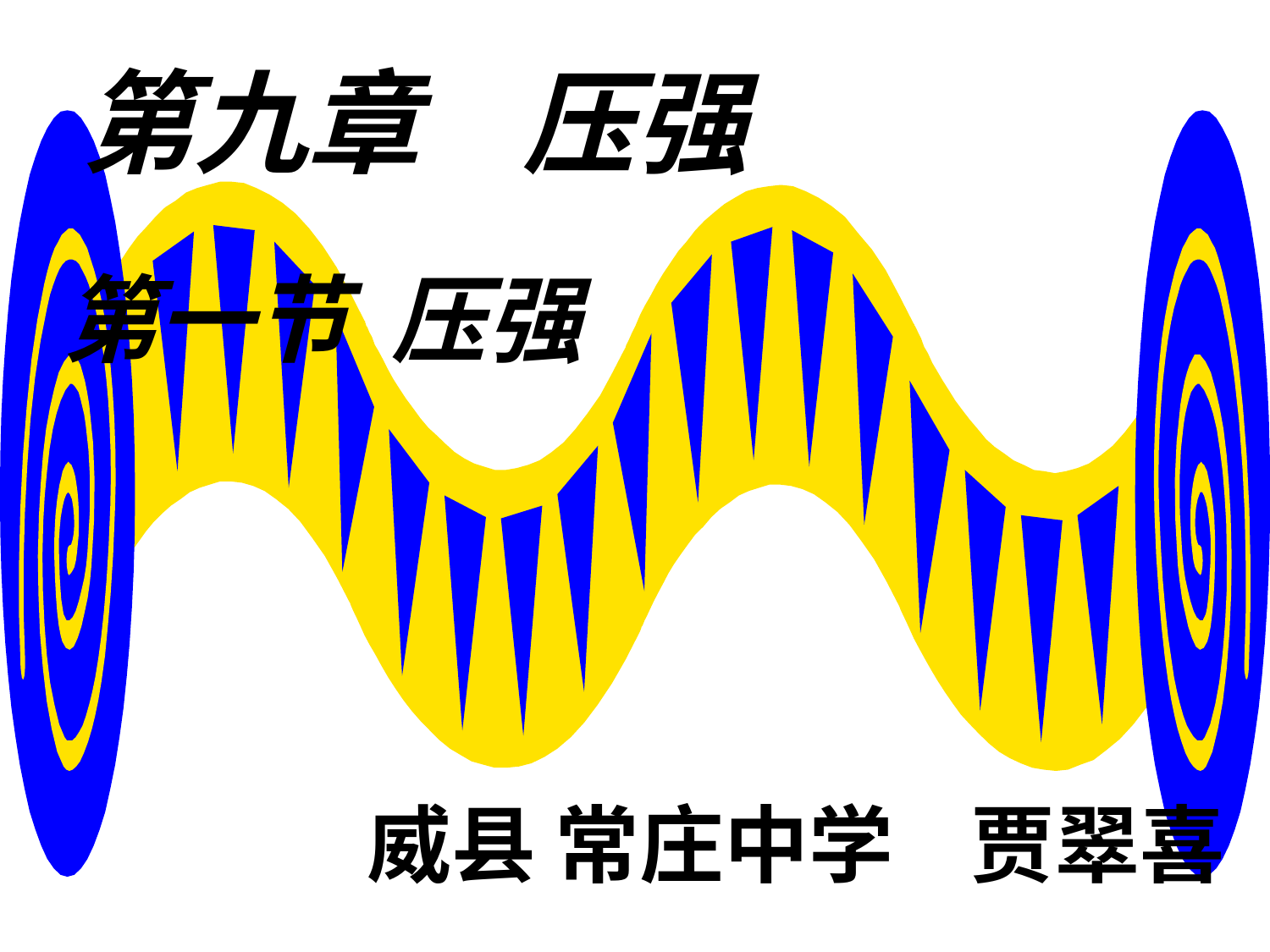

# 第九章    压强
第一节  压强
威县 常庄中学    贾翠喜